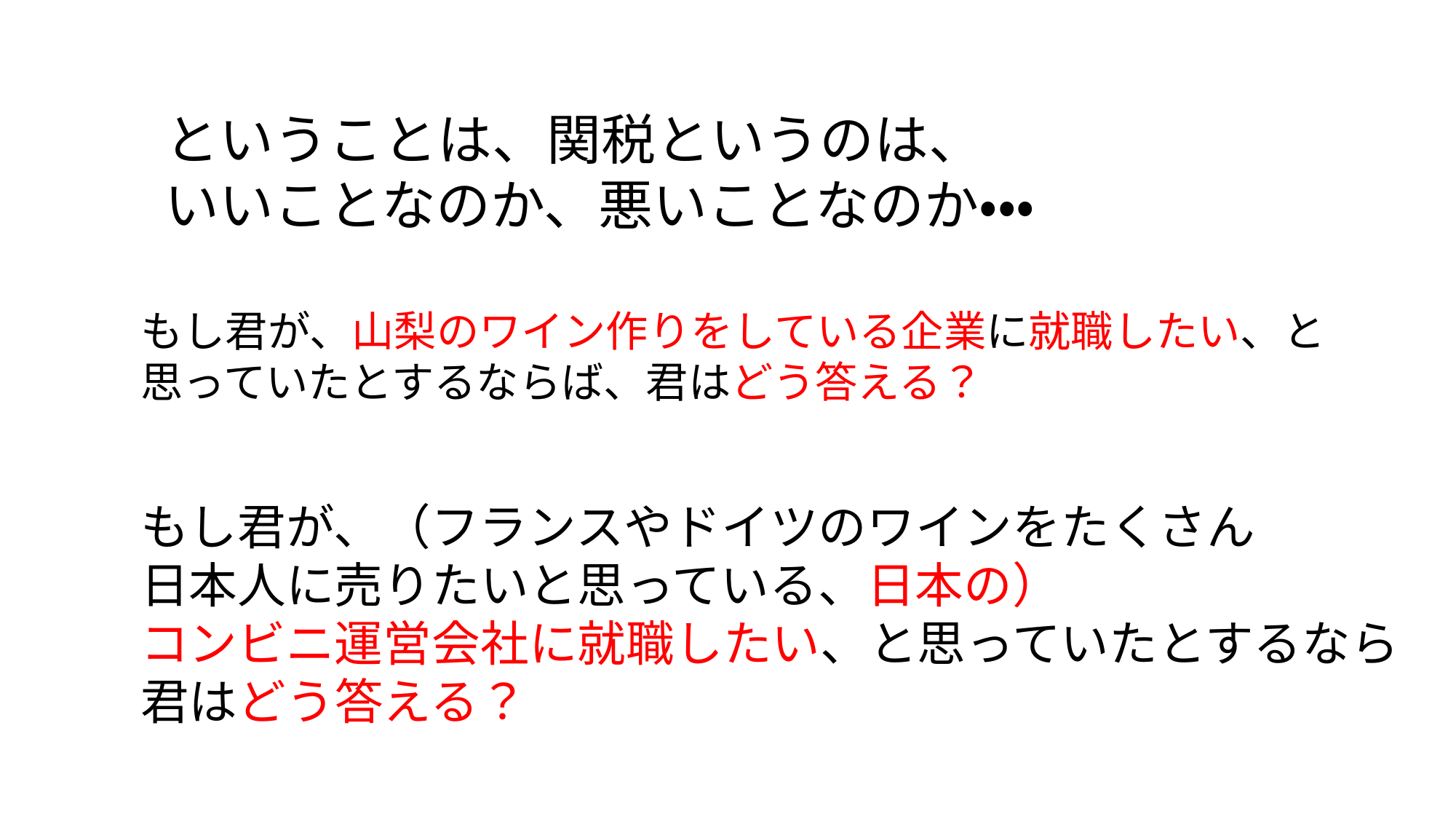

ということは、関税というのは、
いいことなのか、悪いことなのか・・・
もし君が、山梨のワイン作りをしている企業に就職したい、と
思っていたとするならば、君はどう答える？
もし君が、（フランスやドイツのワインをたくさん
日本人に売りたいと思っている、日本の）
コンビニ運営会社に就職したい、と思っていたとするなら
君はどう答える？